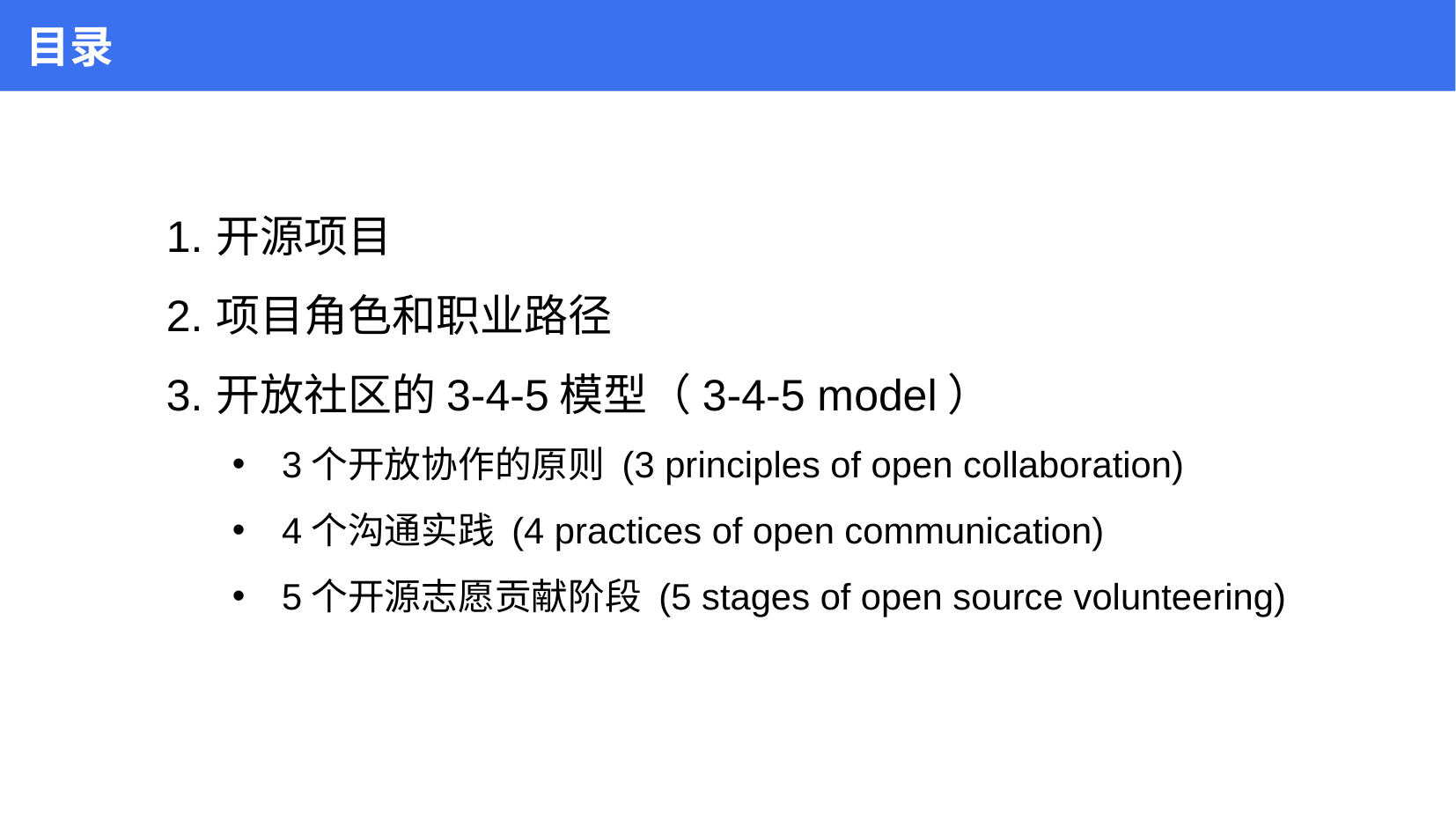

# 目录
开源项目
项目角色和职业路径
开放社区的3-4-5模型（3-4-5 model）
3个开放协作的原则 (3 principles of open collaboration)
4个沟通实践 (4 practices of open communication)
5个开源志愿贡献阶段 (5 stages of open source volunteering)